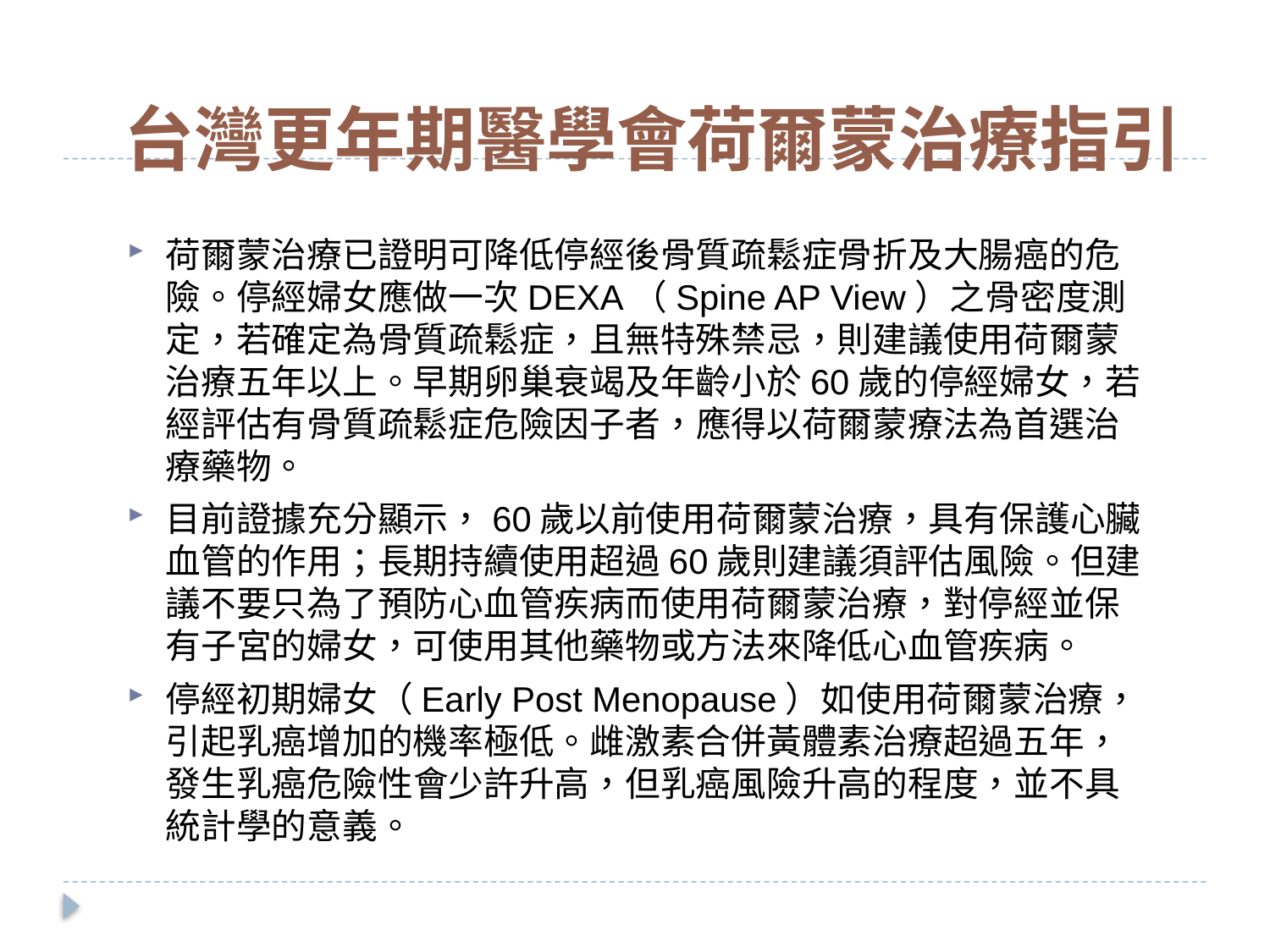

# 台灣更年期醫學會荷爾蒙治療指引
荷爾蒙治療已證明可降低停經後骨質疏鬆症骨折及大腸癌的危險。停經婦女應做一次DEXA（Spine AP View）之骨密度測定，若確定為骨質疏鬆症，且無特殊禁忌，則建議使用荷爾蒙治療五年以上。早期卵巢衰竭及年齡小於60歲的停經婦女，若經評估有骨質疏鬆症危險因子者，應得以荷爾蒙療法為首選治療藥物。
目前證據充分顯示，60歲以前使用荷爾蒙治療，具有保護心臟血管的作用；長期持續使用超過60歲則建議須評估風險。但建議不要只為了預防心血管疾病而使用荷爾蒙治療，對停經並保有子宮的婦女，可使用其他藥物或方法來降低心血管疾病。
停經初期婦女（Early Post Menopause）如使用荷爾蒙治療，引起乳癌增加的機率極低。雌激素合併黃體素治療超過五年，發生乳癌危險性會少許升高，但乳癌風險升高的程度，並不具統計學的意義。